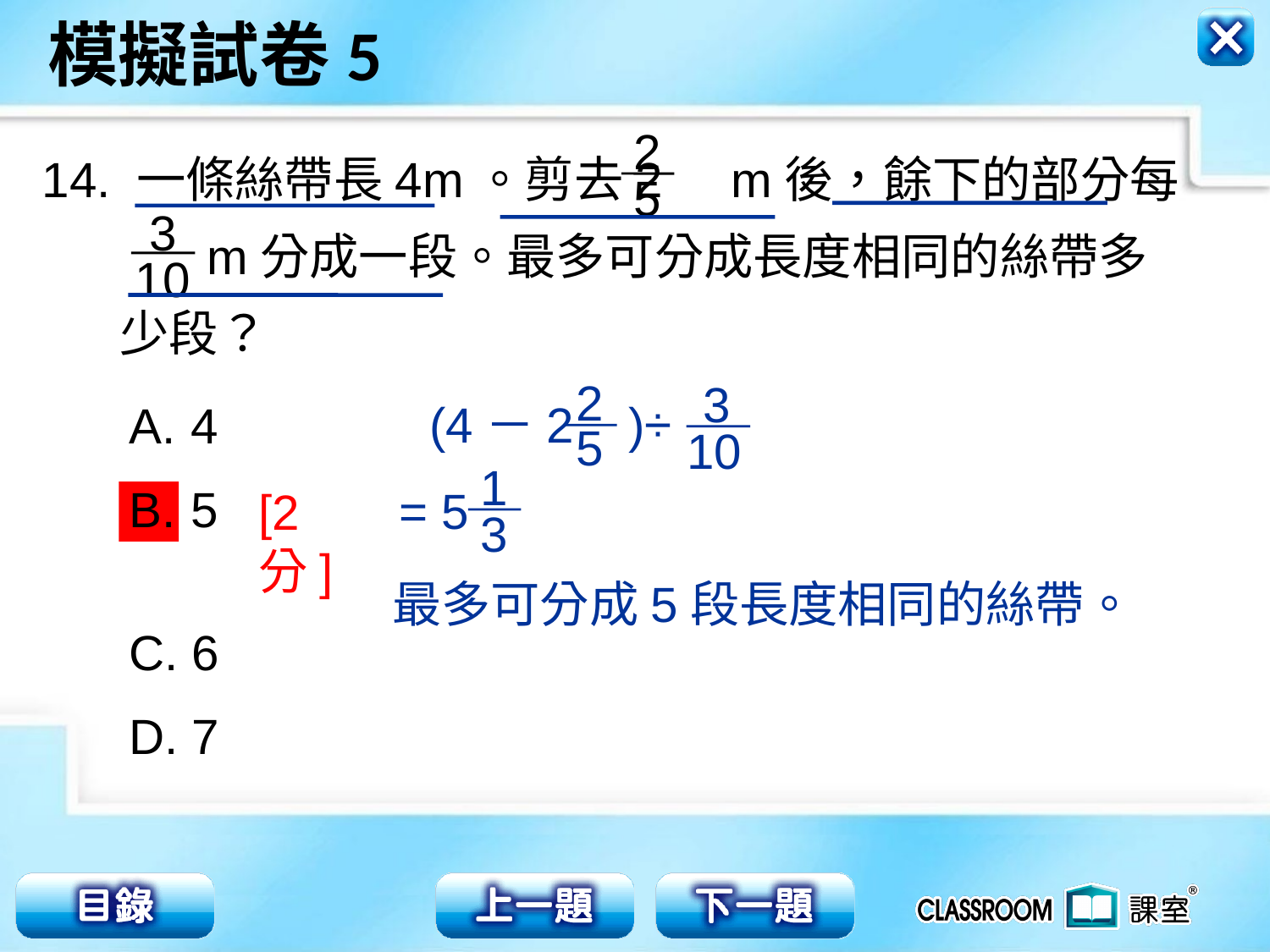

2
5

14. 一條絲帶長4m。剪去2     m後，餘下的部分每
            m分成一段。最多可分成長度相同的絲帶多
      少段？
3
10

 4
 5
C. 6
D. 7

2
5

(4－2    )
3
10

÷
1
3

= 5
[2分]

最多可分成5段長度相同的絲帶。